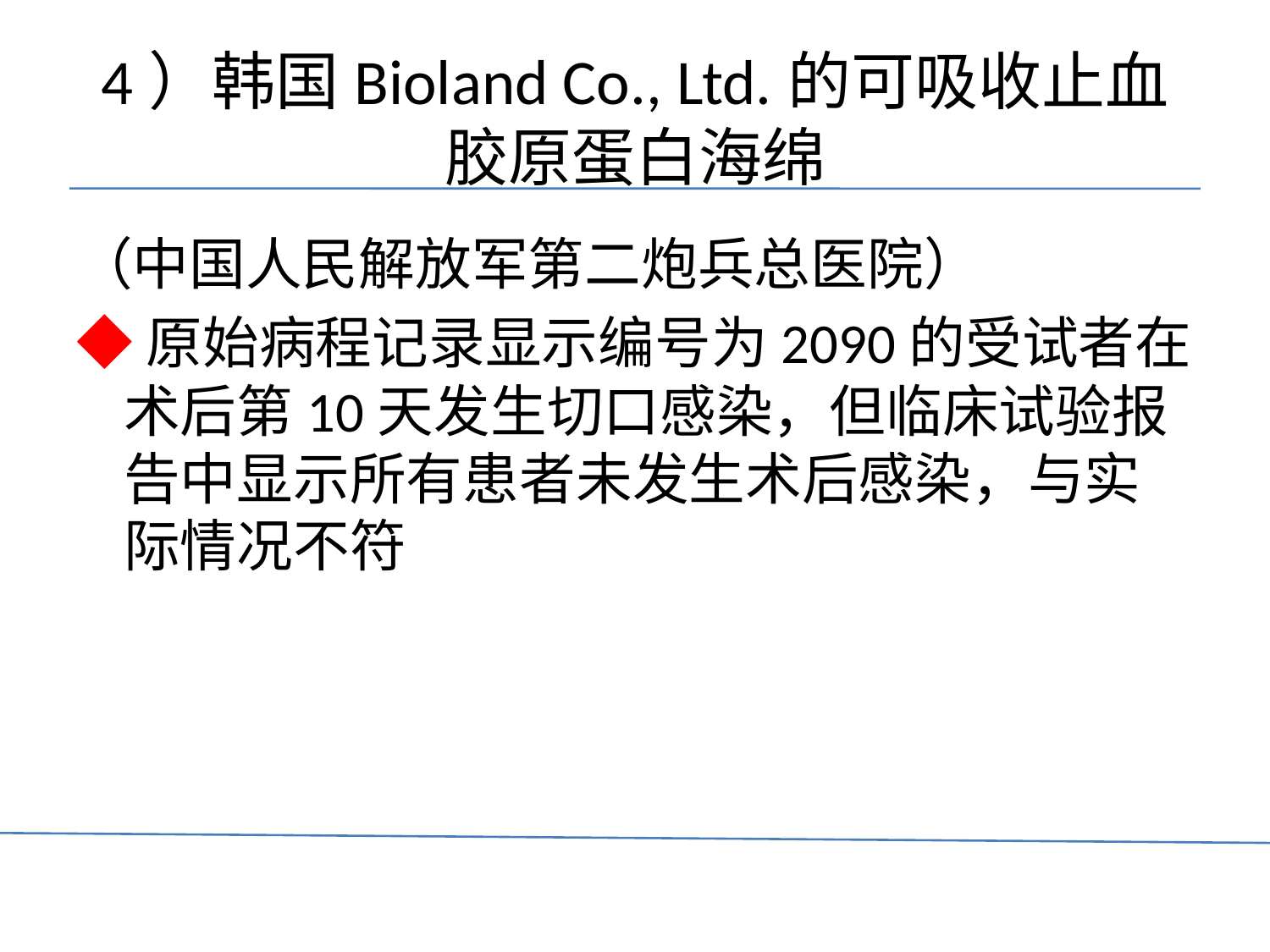

# 4）韩国Bioland Co., Ltd.的可吸收止血胶原蛋白海绵
（中国人民解放军第二炮兵总医院）
◆原始病程记录显示编号为2090的受试者在术后第10天发生切口感染，但临床试验报告中显示所有患者未发生术后感染，与实际情况不符